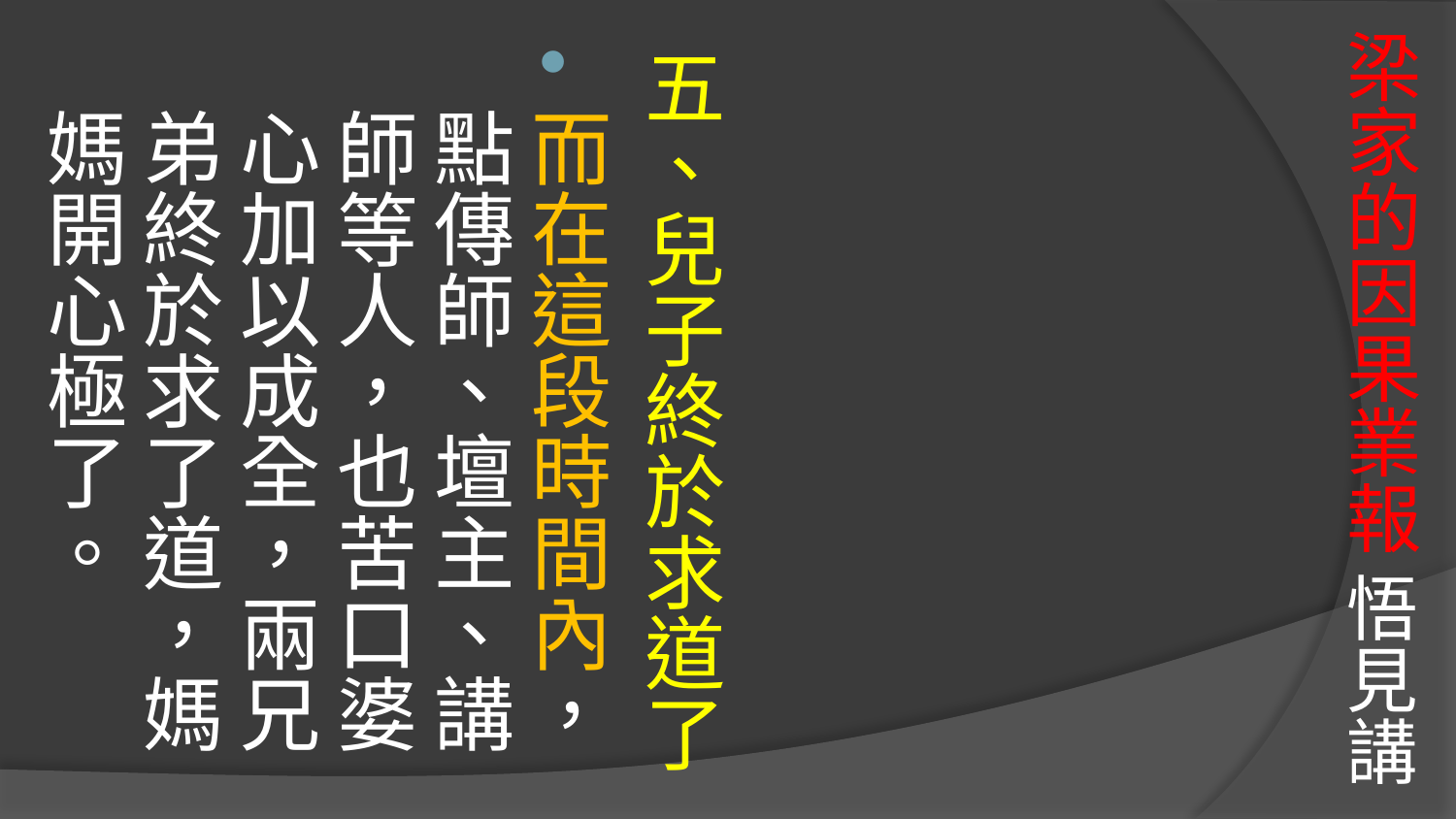

# 梁家的因果業報 悟見講
五、兒子終於求道了
而在這段時間內，點傳師、壇主、講師等人，也苦口婆心加以成全，兩兄弟終於求了道，媽媽開心極了。